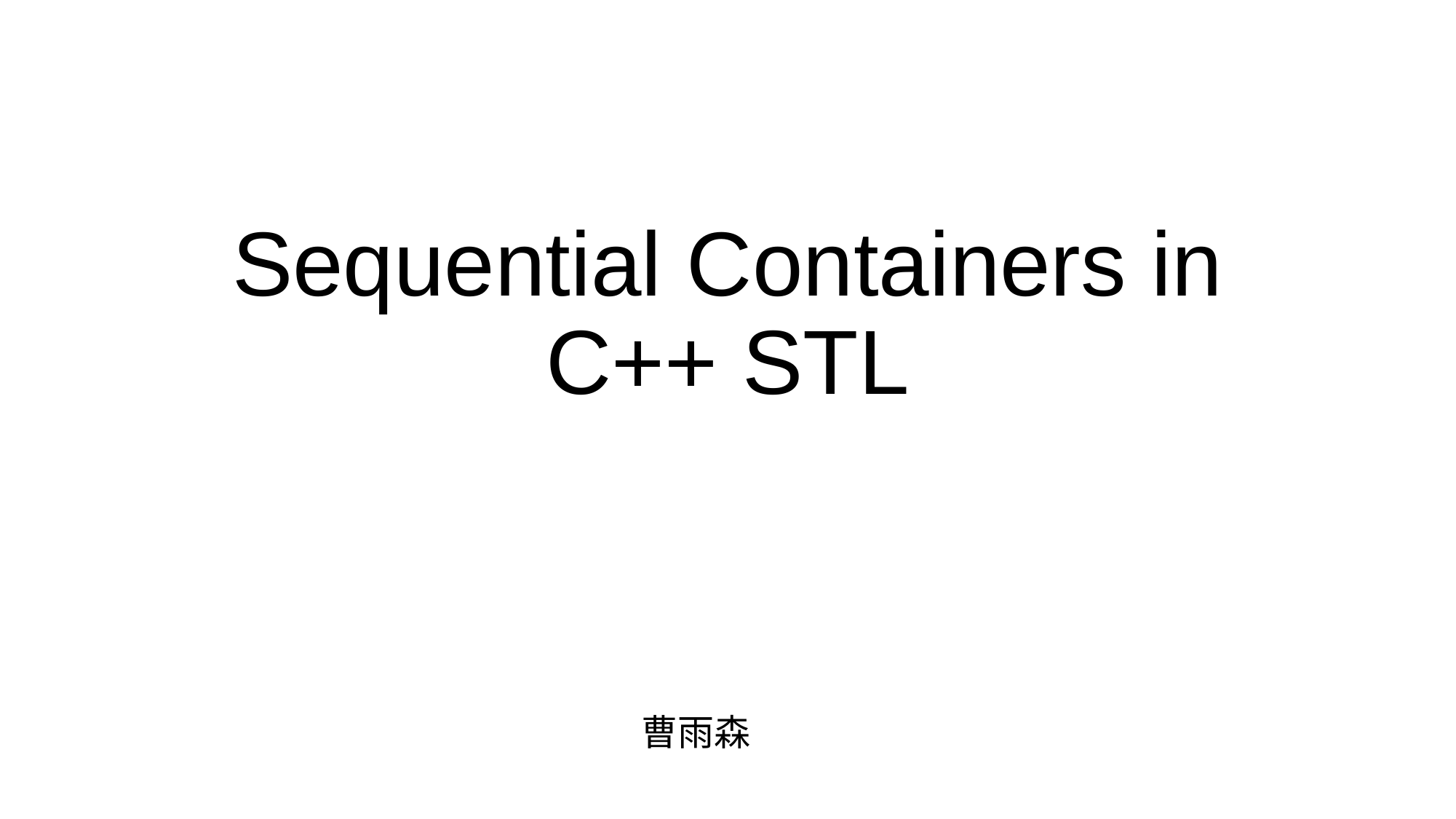

# Sequential Containers in C++ STL
曹雨森